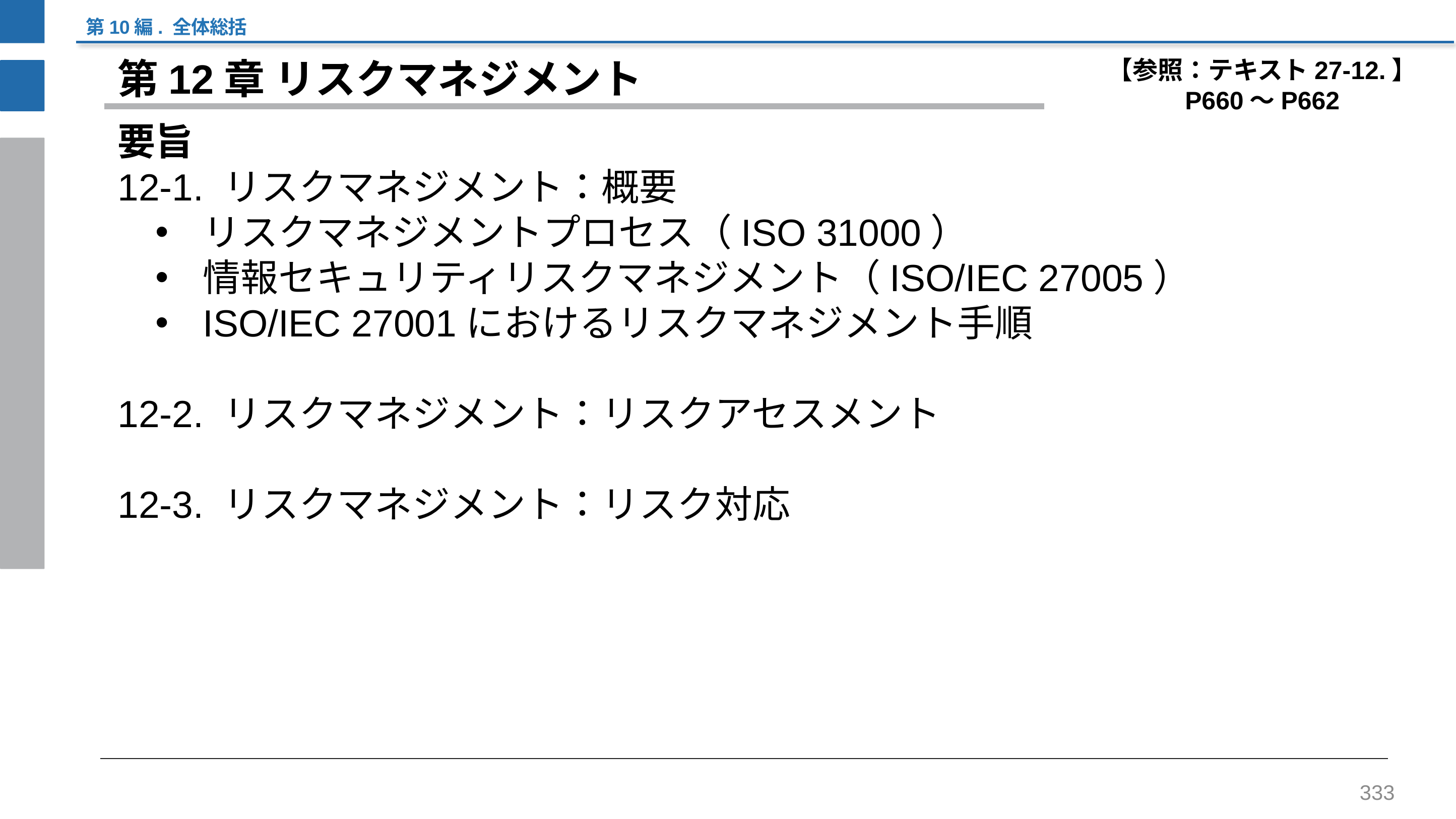

第10編. 全体総括
【参照：テキスト27-12.】
P660～P662
第12章 リスクマネジメント
要旨
12-1. リスクマネジメント：概要
リスクマネジメントプロセス（ISO 31000）
情報セキュリティリスクマネジメント（ISO/IEC 27005）
ISO/IEC 27001におけるリスクマネジメント手順

12-2. リスクマネジメント：リスクアセスメント

12-3. リスクマネジメント：リスク対応

333